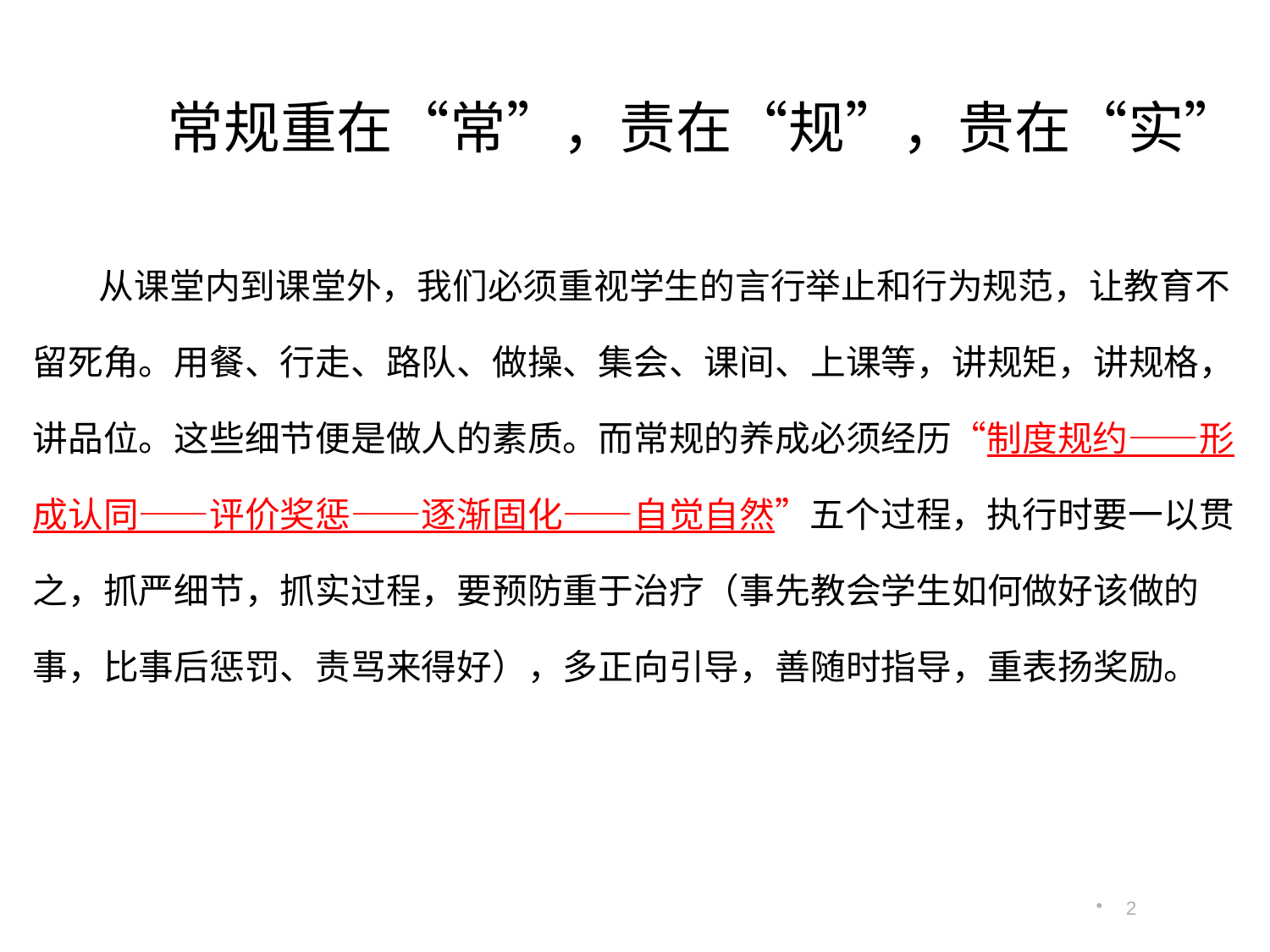

常规重在“常”，责在“规”，贵在“实”
  从课堂内到课堂外，我们必须重视学生的言行举止和行为规范，让教育不留死角。用餐、行走、路队、做操、集会、课间、上课等，讲规矩，讲规格，讲品位。这些细节便是做人的素质。而常规的养成必须经历“制度规约——形成认同——评价奖惩——逐渐固化——自觉自然”五个过程，执行时要一以贯之，抓严细节，抓实过程，要预防重于治疗（事先教会学生如何做好该做的事，比事后惩罚、责骂来得好），多正向引导，善随时指导，重表扬奖励。
2